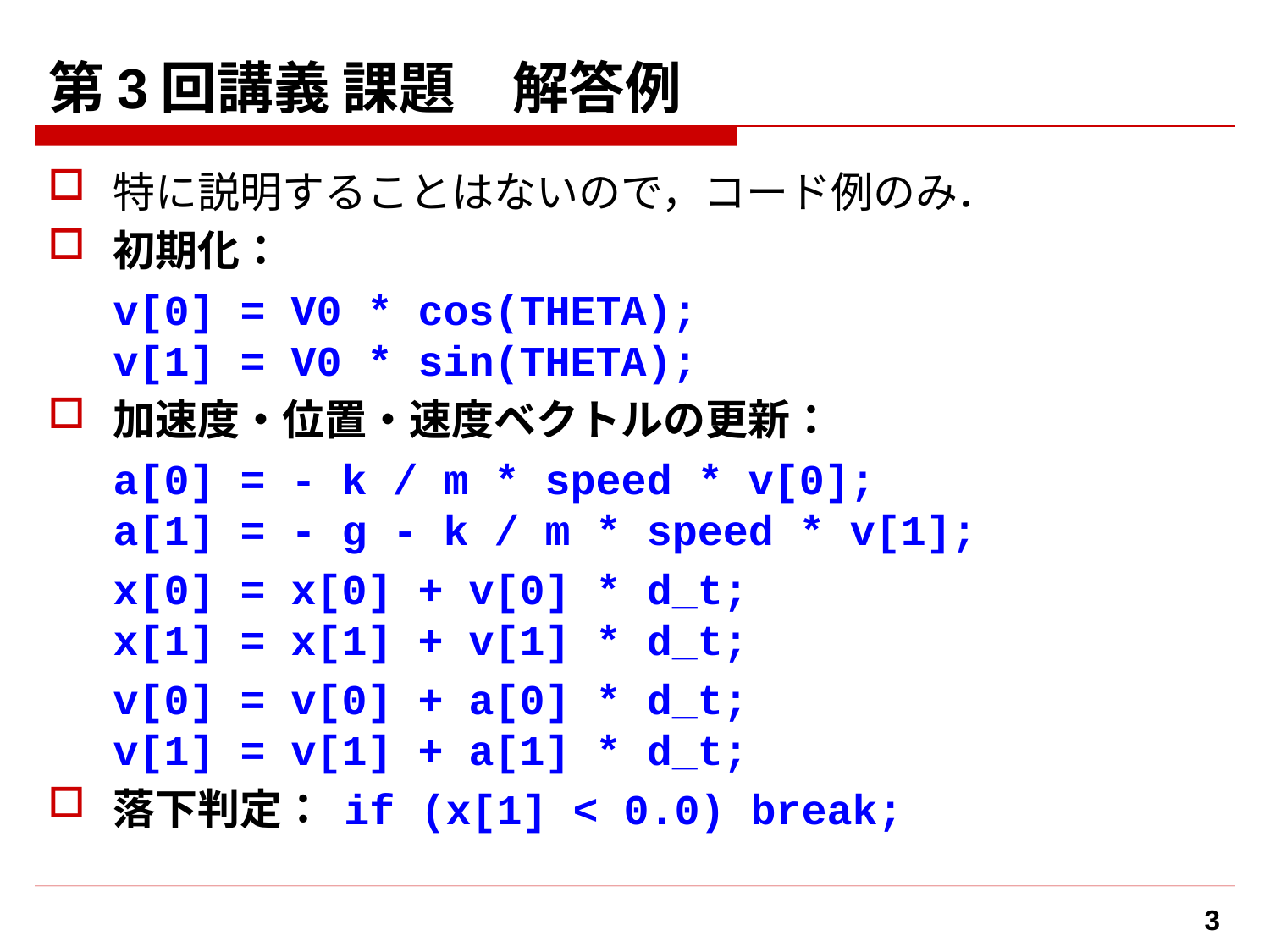

# 第3回講義 課題　解答例
特に説明することはないので，コード例のみ．
初期化：
v[0] = V0 * cos(THETA);
v[1] = V0 * sin(THETA);
加速度・位置・速度ベクトルの更新：
a[0] = - k / m * speed * v[0];
a[1] = - g - k / m * speed * v[1];
x[0] = x[0] + v[0] * d_t;
x[1] = x[1] + v[1] * d_t;
v[0] = v[0] + a[0] * d_t;
v[1] = v[1] + a[1] * d_t;
落下判定： if (x[1] < 0.0) break;
3